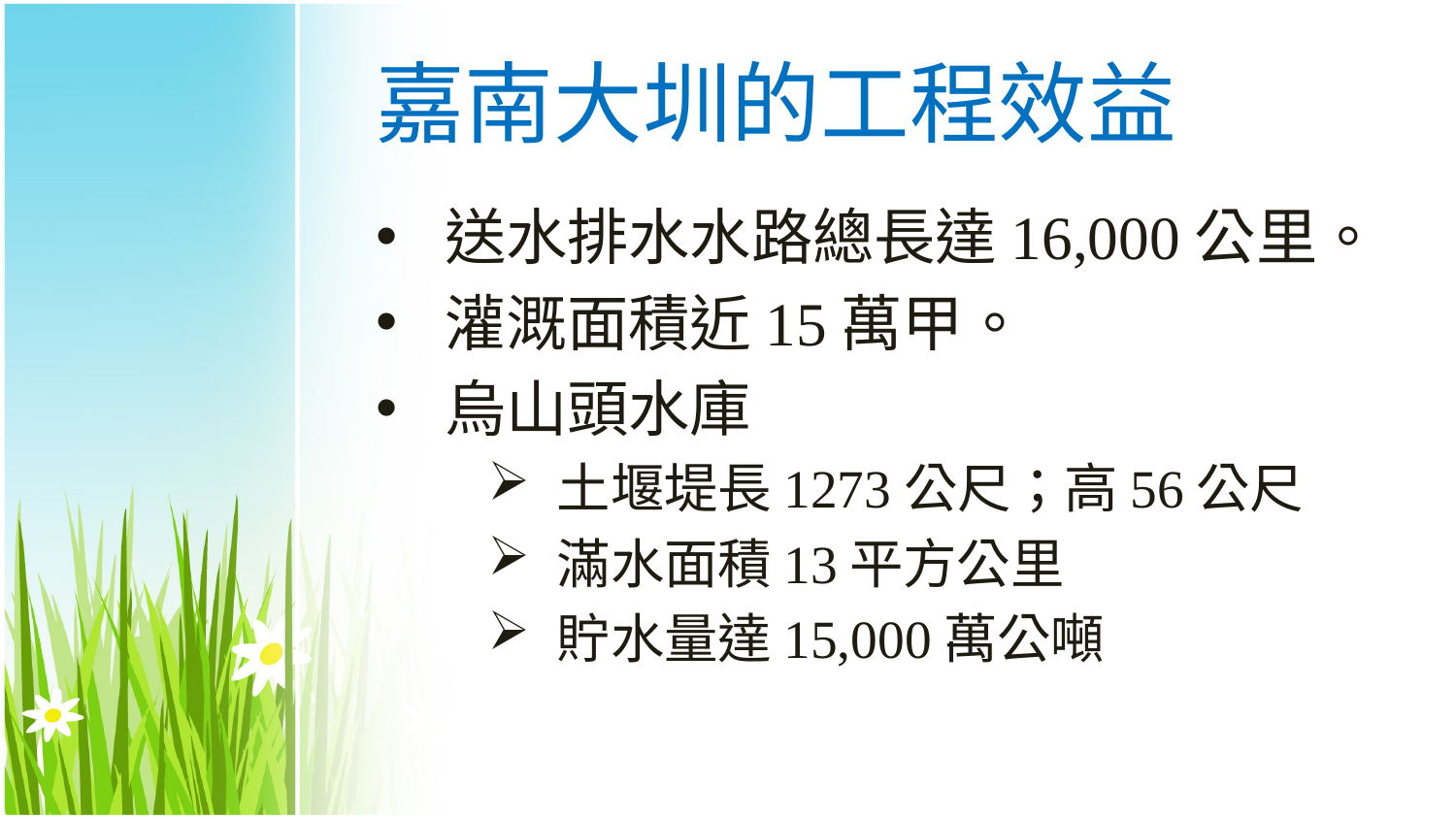

# 嘉南大圳的工程效益
送水排水水路總長達16,000公里。
灌溉面積近15萬甲。
烏山頭水庫
土堰堤長1273公尺；高56公尺
滿水面積13平方公里
貯水量達15,000萬公噸